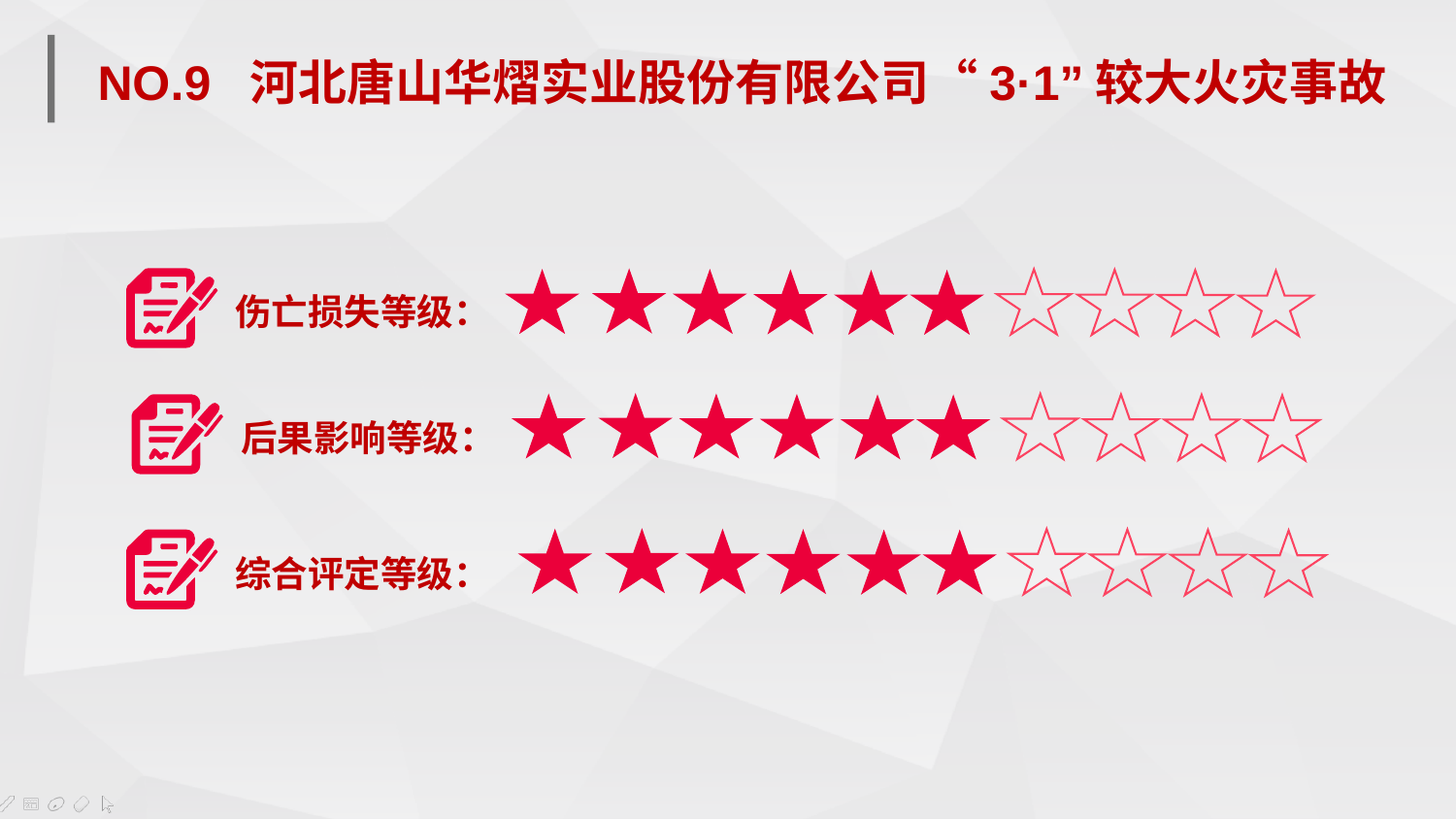

NO.9  河北唐山华熠实业股份有限公司“3·1”较大火灾事故

伤亡损失等级：

后果影响等级：

综合评定等级：